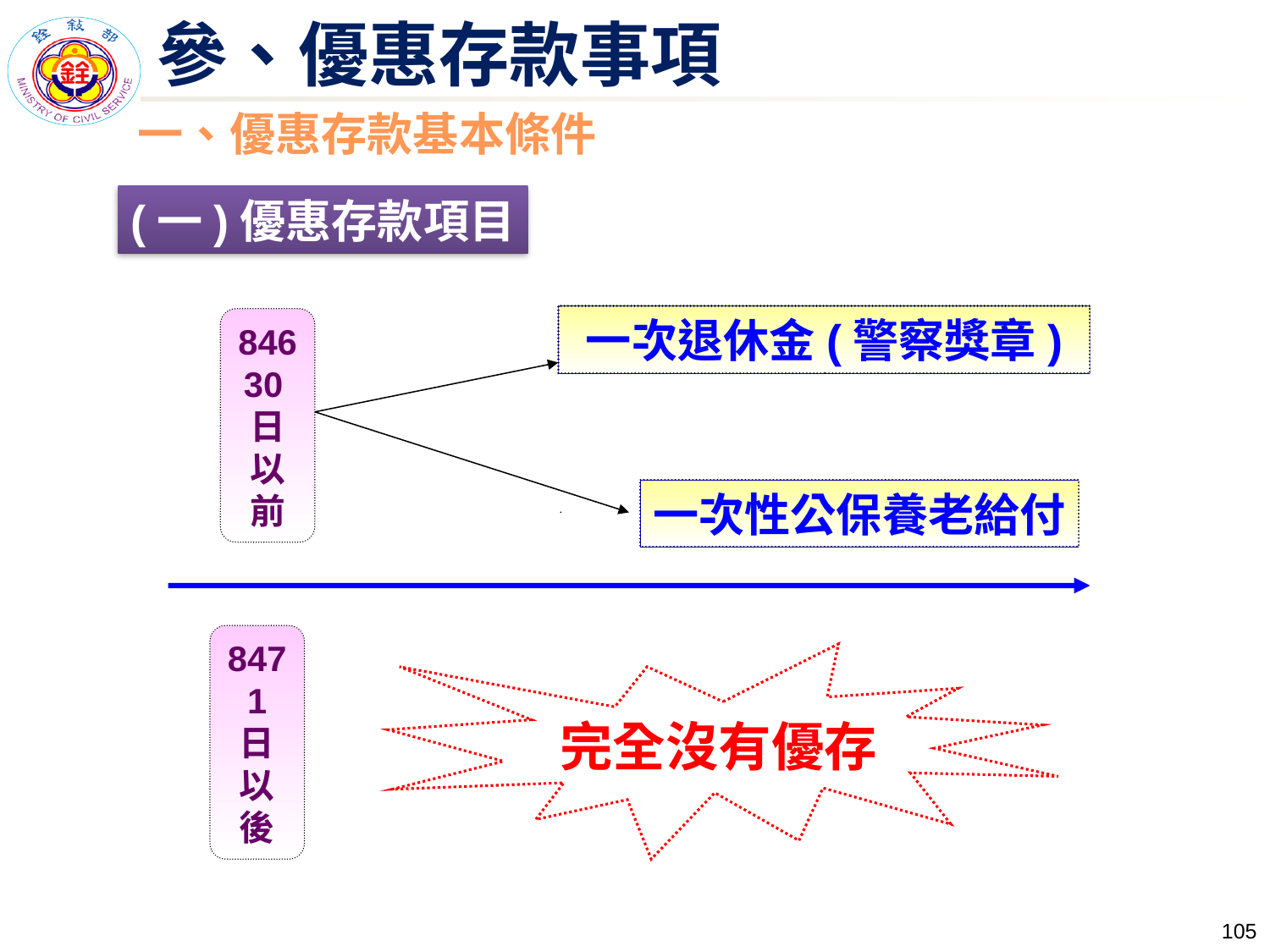

參、優惠存款事項
一、優惠存款基本條件
(一)優惠存款項目
846
30日以前
一次退休金(警察獎章)

一次性公保養老給付

847
1
日以後
完全沒有優存
105